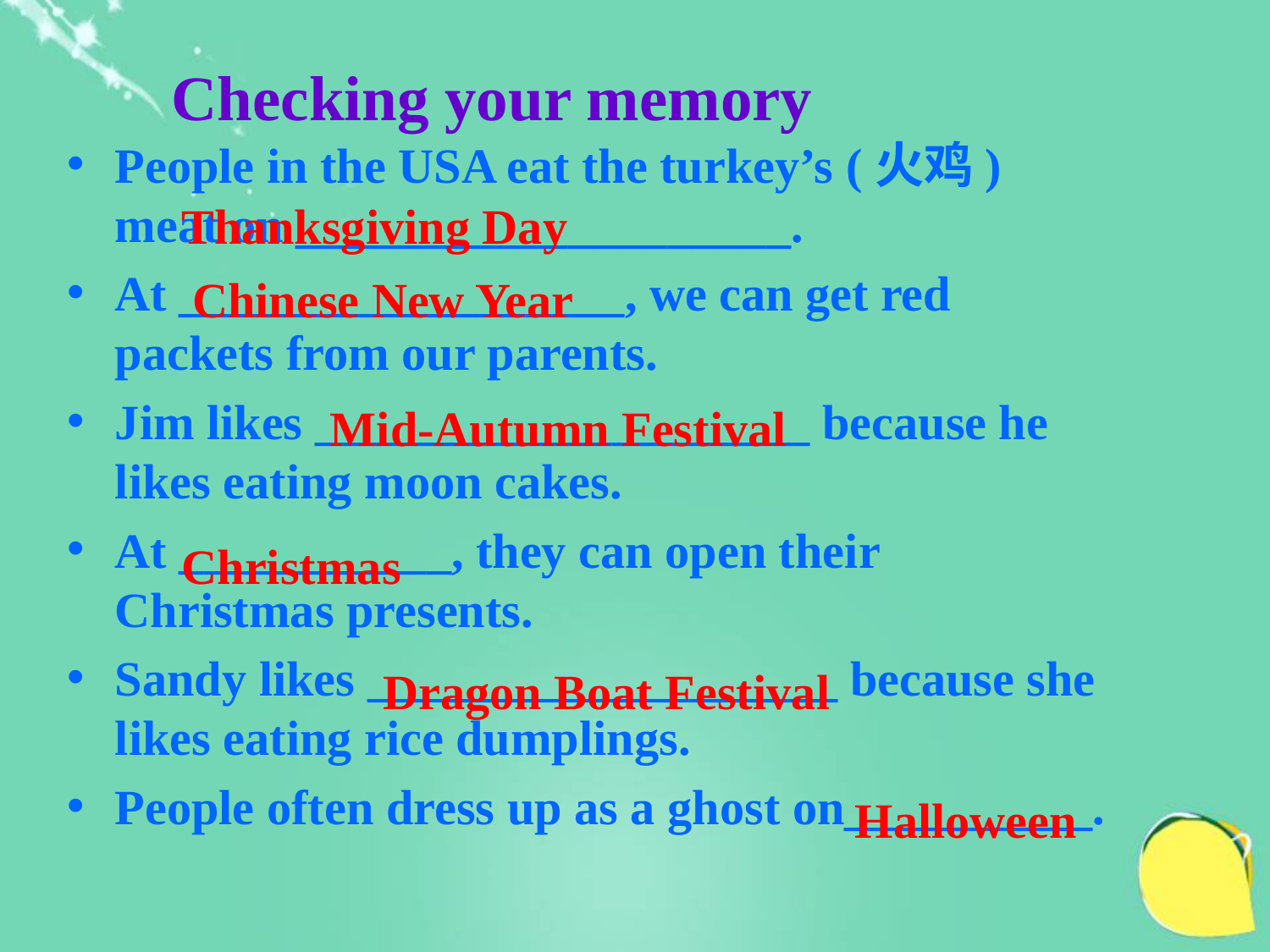

Checking your memory
People in the USA eat the turkey’s (火鸡) meat on ____________________.
At __________________, we can get red packets from our parents.
Jim likes ____________________ because he likes eating moon cakes.
At ___________, they can open their Christmas presents.
Sandy likes ___________________ because she likes eating rice dumplings.
People often dress up as a ghost on__________.
Thanksgiving Day
Chinese New Year
Mid-Autumn Festival
Christmas
Dragon Boat Festival
Halloween